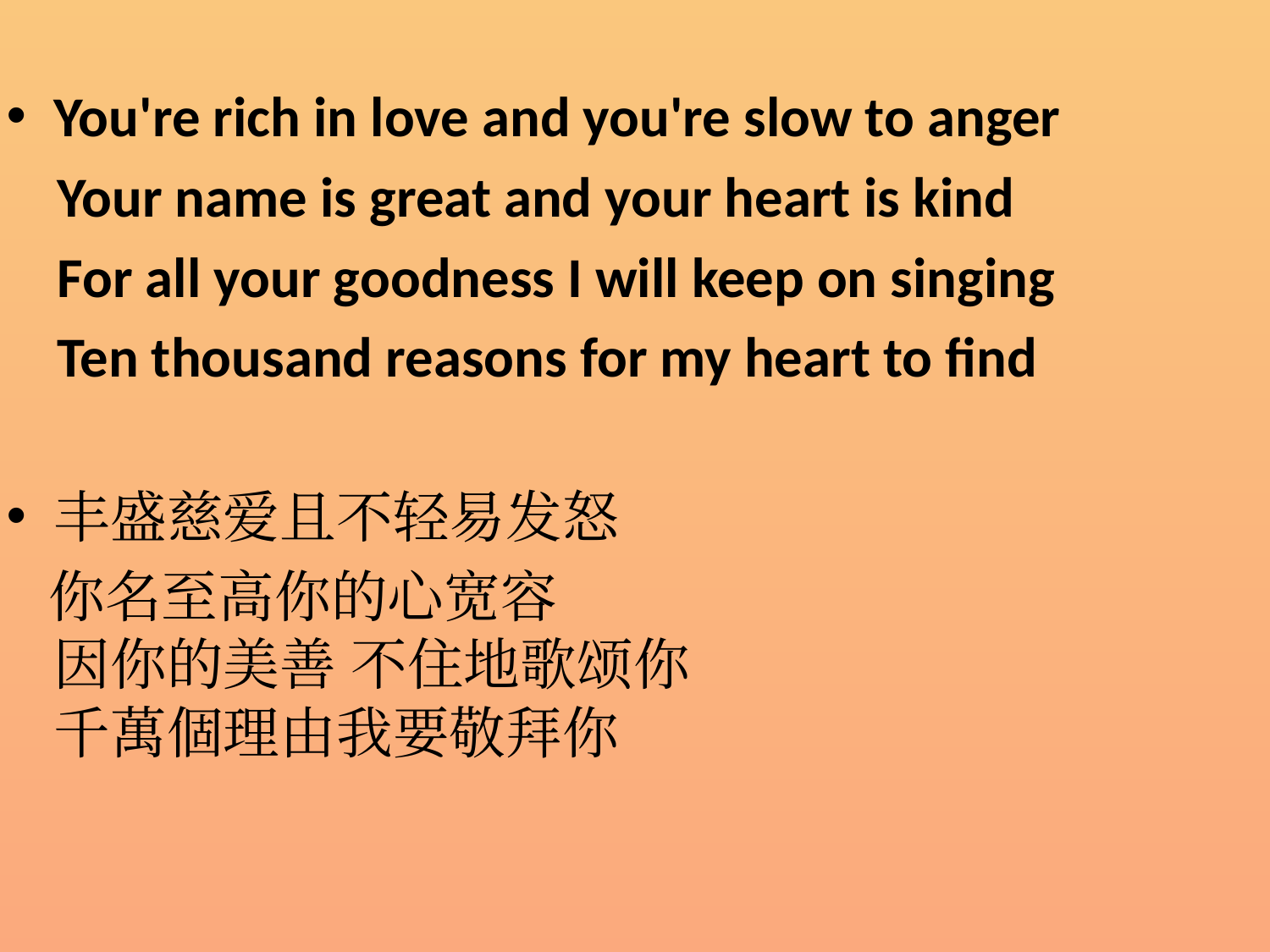

You're rich in love and you're slow to anger
    Your name is great and your heart is kind
    For all your goodness I will keep on singing
    Ten thousand reasons for my heart to find

丰盛慈爱且不轻易发怒
  你名至高你的心宽容
因你的美善 不住地歌颂你
千萬個理由我要敬拜你